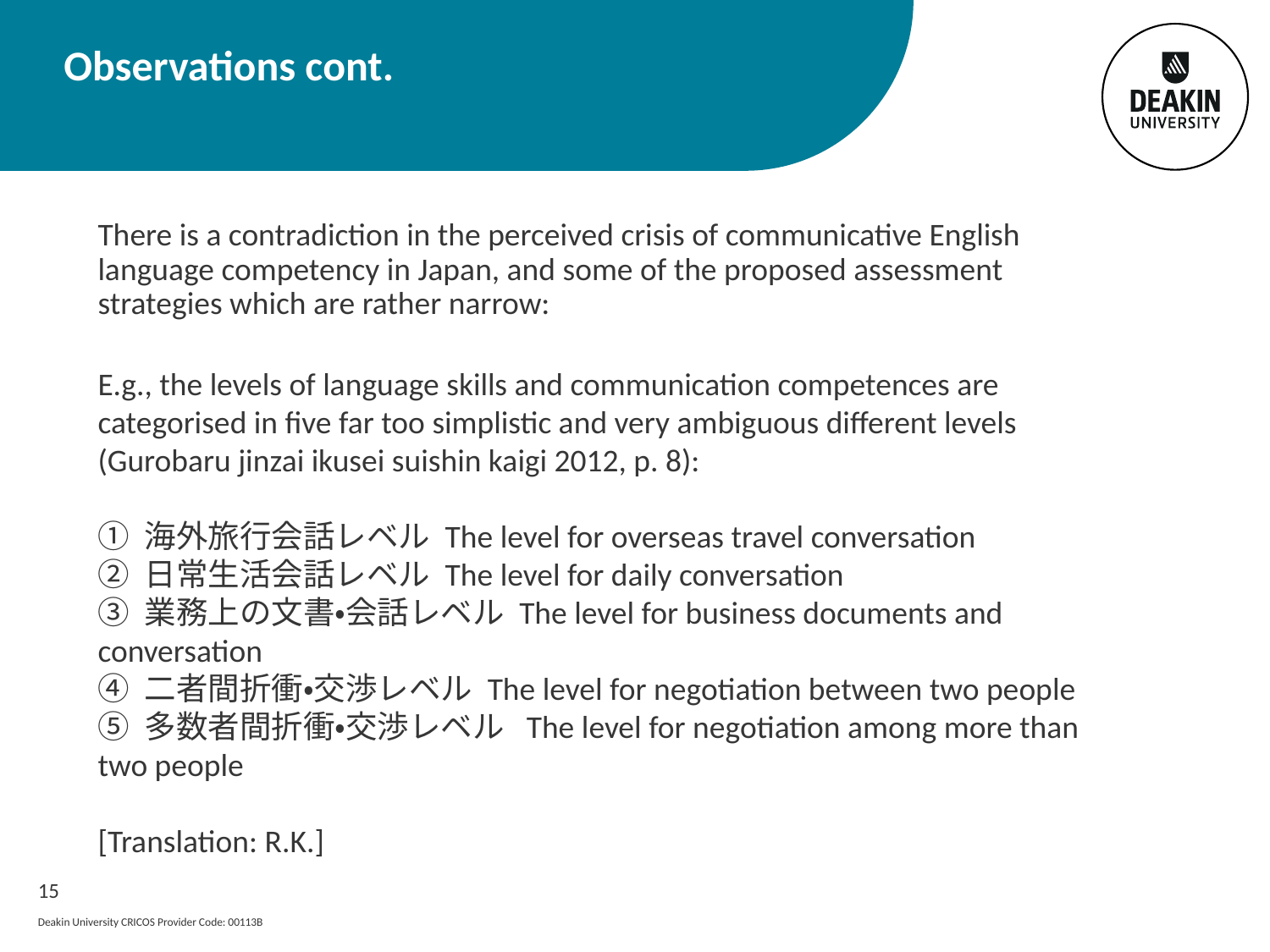

# Observations cont.
There is a contradiction in the perceived crisis of communicative English language competency in Japan, and some of the proposed assessment strategies which are rather narrow:
E.g., the levels of language skills and communication competences are categorised in five far too simplistic and very ambiguous different levels (Gurobaru jinzai ikusei suishin kaigi 2012, p. 8):

① 海外旅行会話レベル The level for overseas travel conversation
② 日常生活会話レベル The level for daily conversation
③ 業務上の文書・会話レベル The level for business documents and conversation
④ 二者間折衝・交渉レベル The level for negotiation between two people
⑤ 多数者間折衝・交渉レベル  The level for negotiation among more than two people

[Translation: R.K.]

15
Deakin University CRICOS Provider Code: 00113B